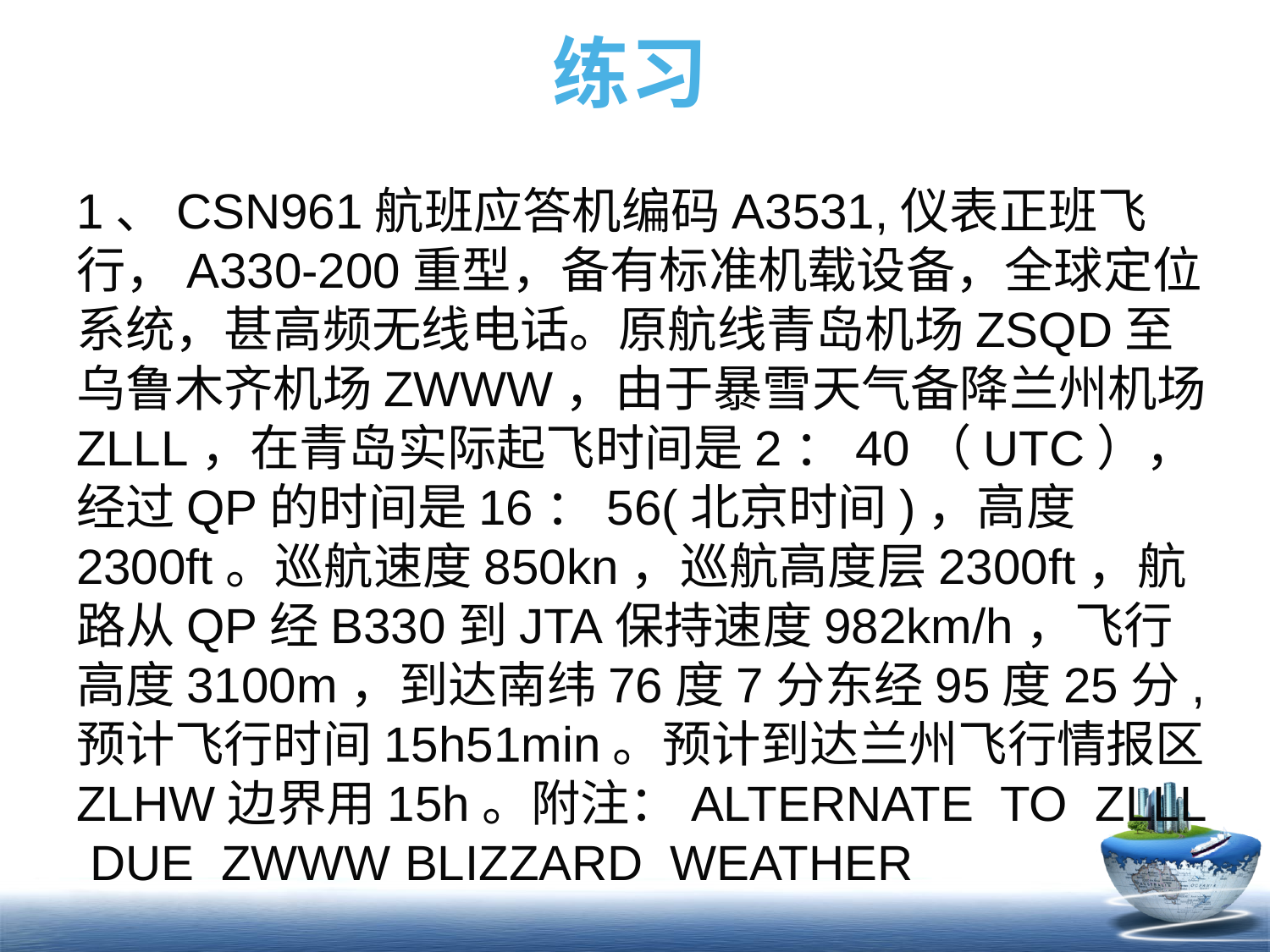

练习
1、CSN961航班应答机编码A3531,仪表正班飞行，A330-200重型，备有标准机载设备，全球定位系统，甚高频无线电话。原航线青岛机场ZSQD至乌鲁木齐机场ZWWW，由于暴雪天气备降兰州机场ZLLL，在青岛实际起飞时间是2：40（UTC），经过QP的时间是16：56(北京时间)，高度2300ft。巡航速度850kn，巡航高度层2300ft，航路从QP经B330到JTA保持速度982km/h，飞行高度3100m，到达南纬76度7分东经95度25分,预计飞行时间15h51min。预计到达兰州飞行情报区ZLHW边界用15h。附注：ALTERNATE  TO  ZLLL  DUE  ZWWW BLIZZARD  WEATHER